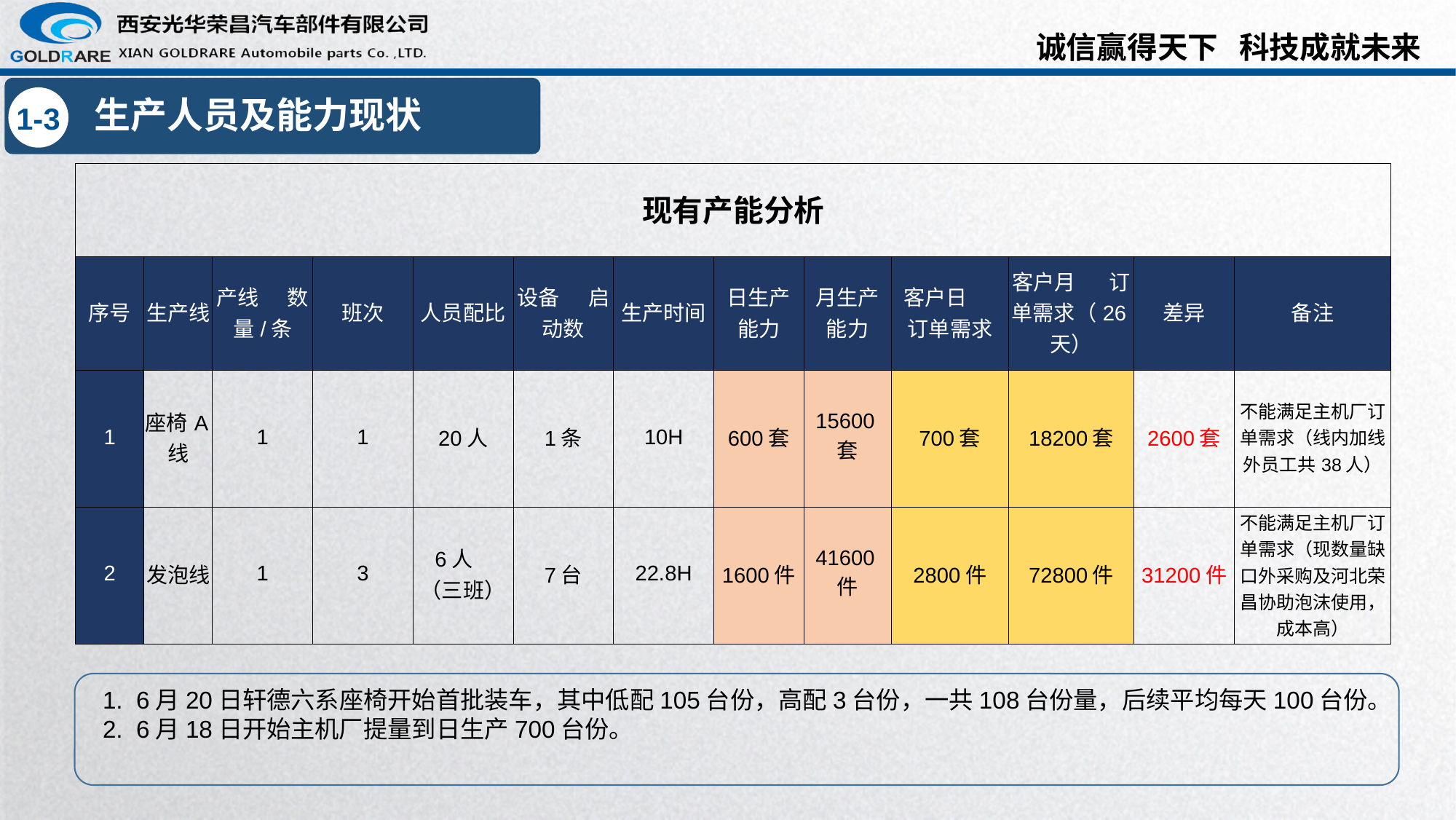

生产人员及能力现状

1-3
| 现有产能分析 |  |  |  |  |  |  |  |  |  |  |  |  |
| --- | --- | --- | --- | --- | --- | --- | --- | --- | --- | --- | --- | --- |
| 序号 | 生产线 | 产线 数量/条 | 班次 | 人员配比 | 设备 启动数 | 生产时间 | 日生产 能力 | 月生产能力 | 客户日 订单需求 | 客户月 订单需求（26天） | 差异 | 备注 |
| 1 | 座椅A线 | 1 | 1 | 20人 | 1条 | 10H | 600套 | 15600套 | 700套 | 18200套 | 2600套 | 不能满足主机厂订单需求（线内加线外员工共38人） |
| 2 | 发泡线 | 1 | 3 | 6人 （三班） | 7台 | 22.8H | 1600件 | 41600件 | 2800件 | 72800件 | 31200件 | 不能满足主机厂订单需求（现数量缺口外采购及河北荣昌协助泡沫使用，成本高） |

1.  6月20日轩德六系座椅开始首批装车，其中低配105台份，高配3台份，一共108台份量，后续平均每天100台份。
2.  6月18日开始主机厂提量到日生产700台份。